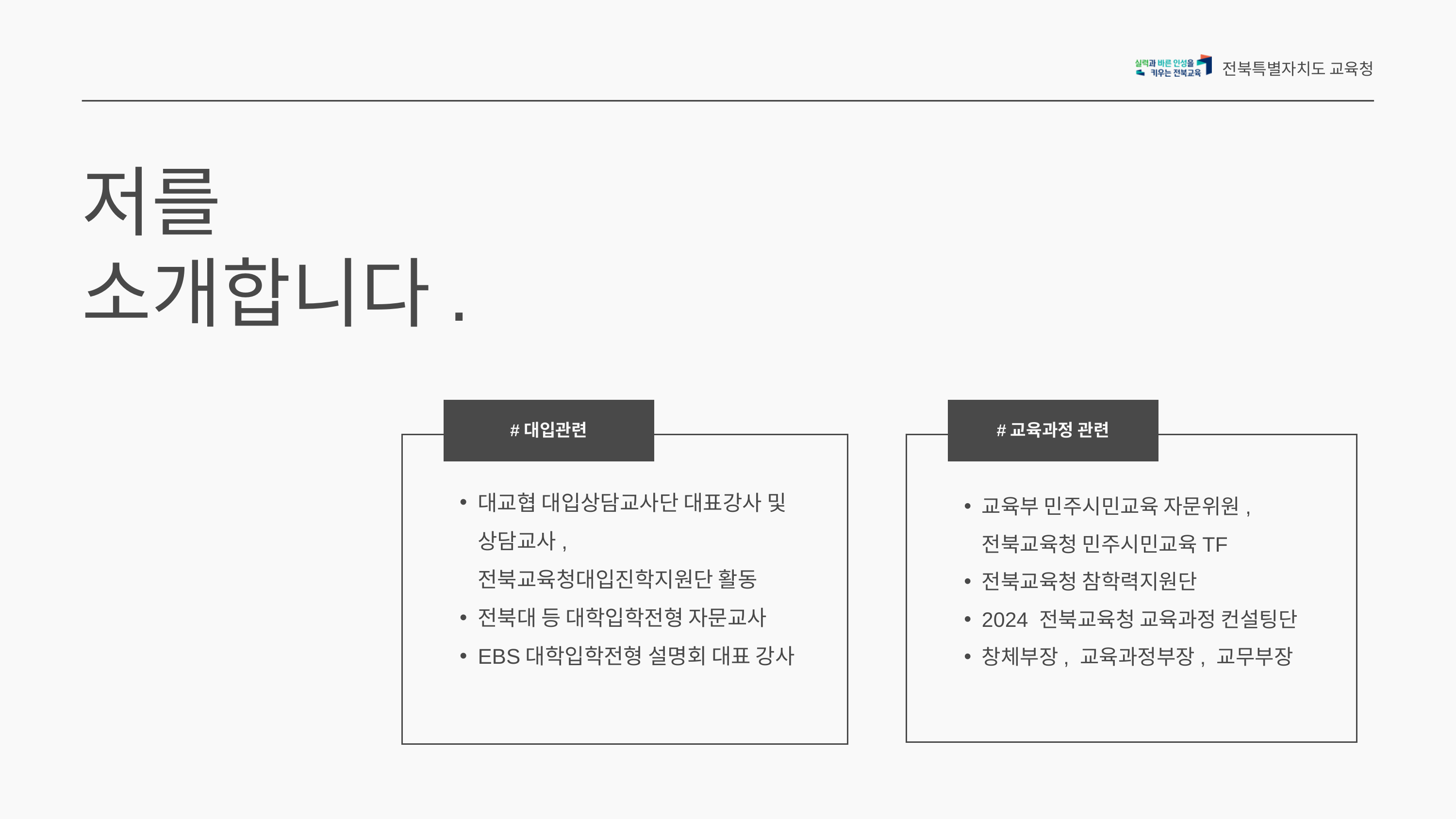

전북특별자치도 교육청

저를
소개합니다.

#대입관련

#교육과정 관련

대교협 대입상담교사단 대표강사 및 상담교사, 전북교육청대입진학지원단 활동
전북대 등 대학입학전형 자문교사
EBS대학입학전형 설명회 대표 강사

교육부 민주시민교육 자문위원, 전북교육청 민주시민교육TF
전북교육청 참학력지원단
2024 전북교육청 교육과정 컨설팅단
창체부장, 교육과정부장, 교무부장